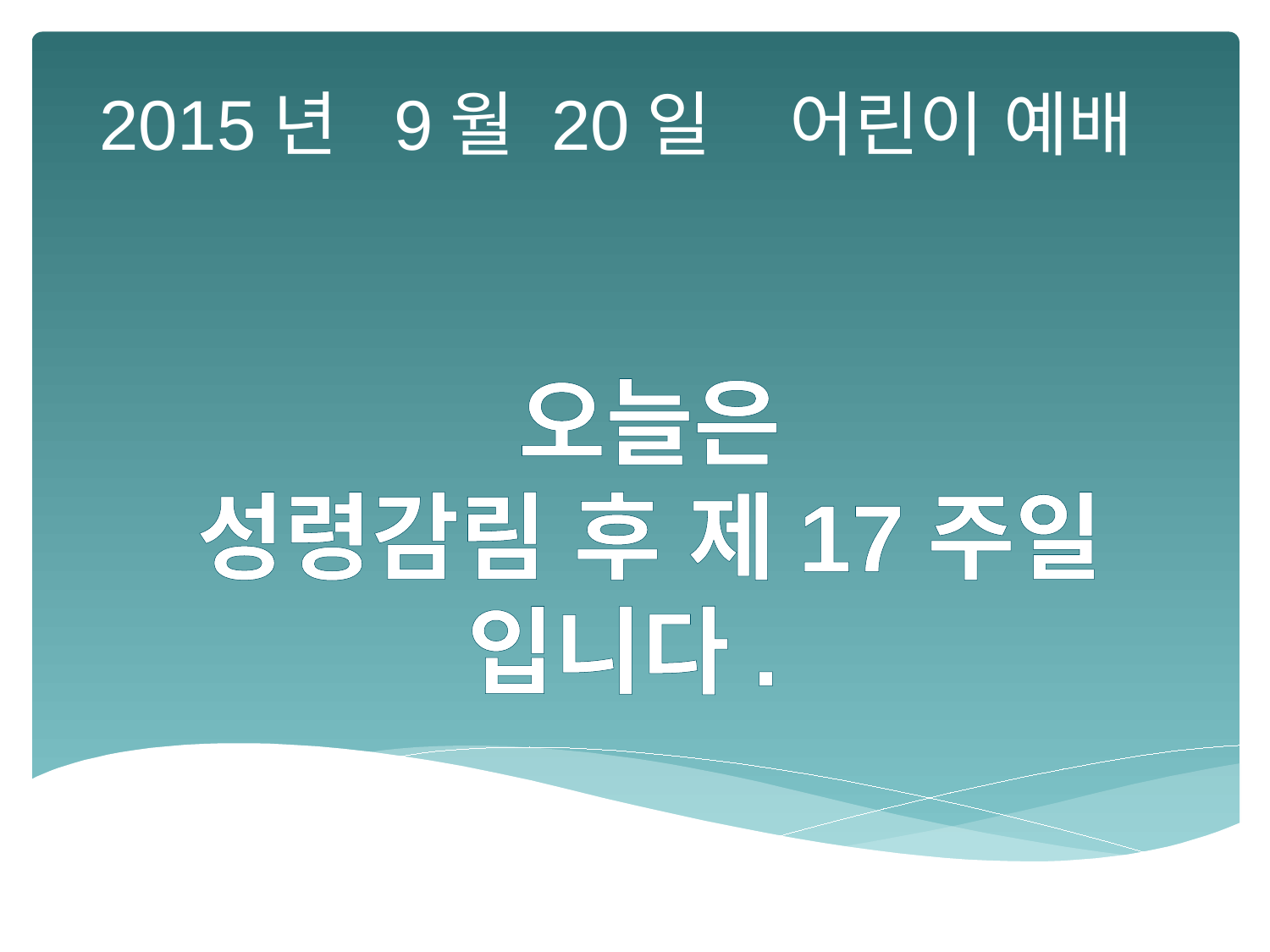

2015년  9월 20일    어린이 예배
오늘은
성령감림 후 제17주일
입니다.